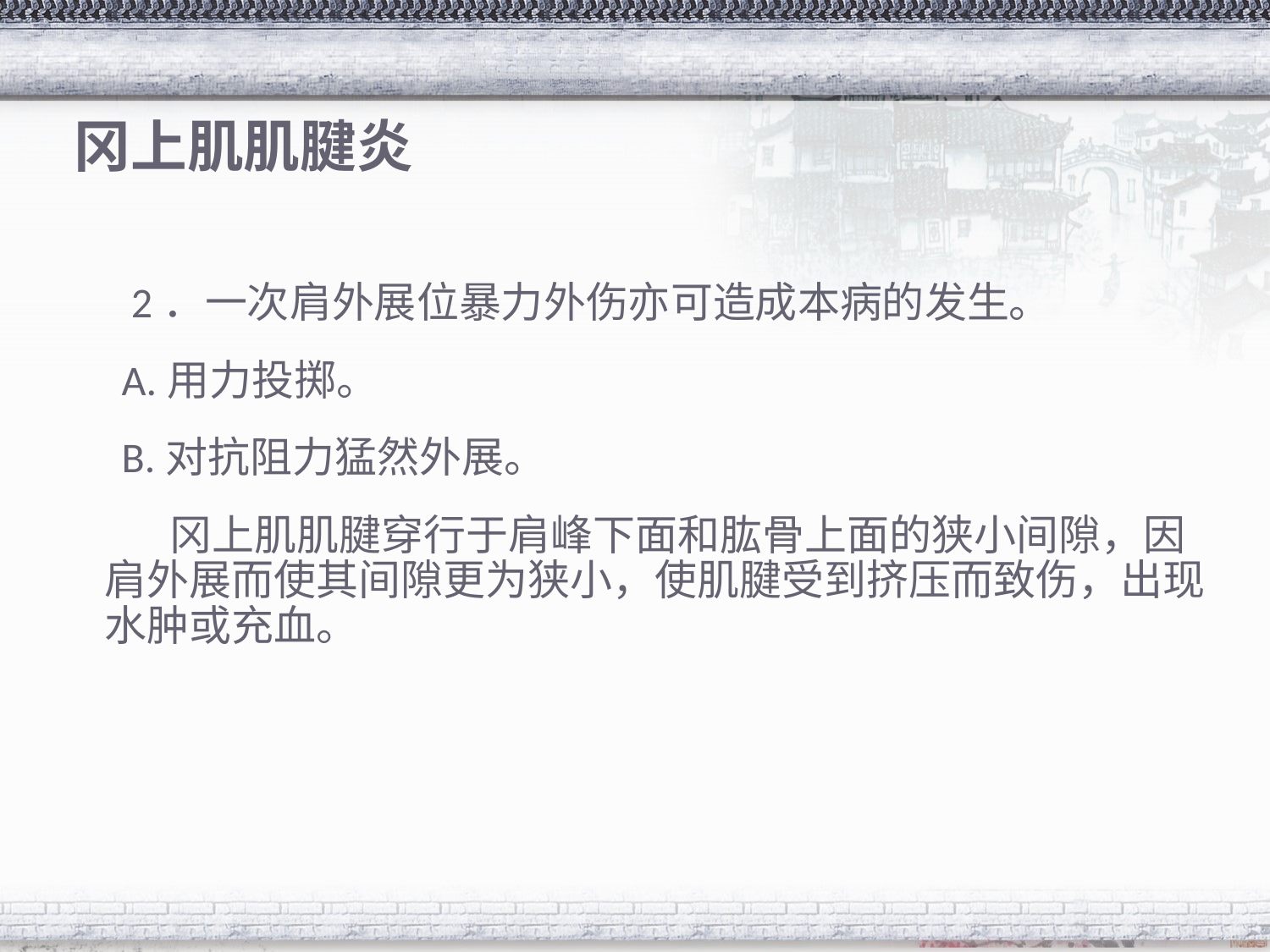

# 冈上肌肌腱炎
        2．一次肩外展位暴力外伤亦可造成本病的发生。
       A.用力投掷。
       B.对抗阻力猛然外展。
           冈上肌肌腱穿行于肩峰下面和肱骨上面的狭小间隙，因肩外展而使其间隙更为狭小，使肌腱受到挤压而致伤，出现水肿或充血。